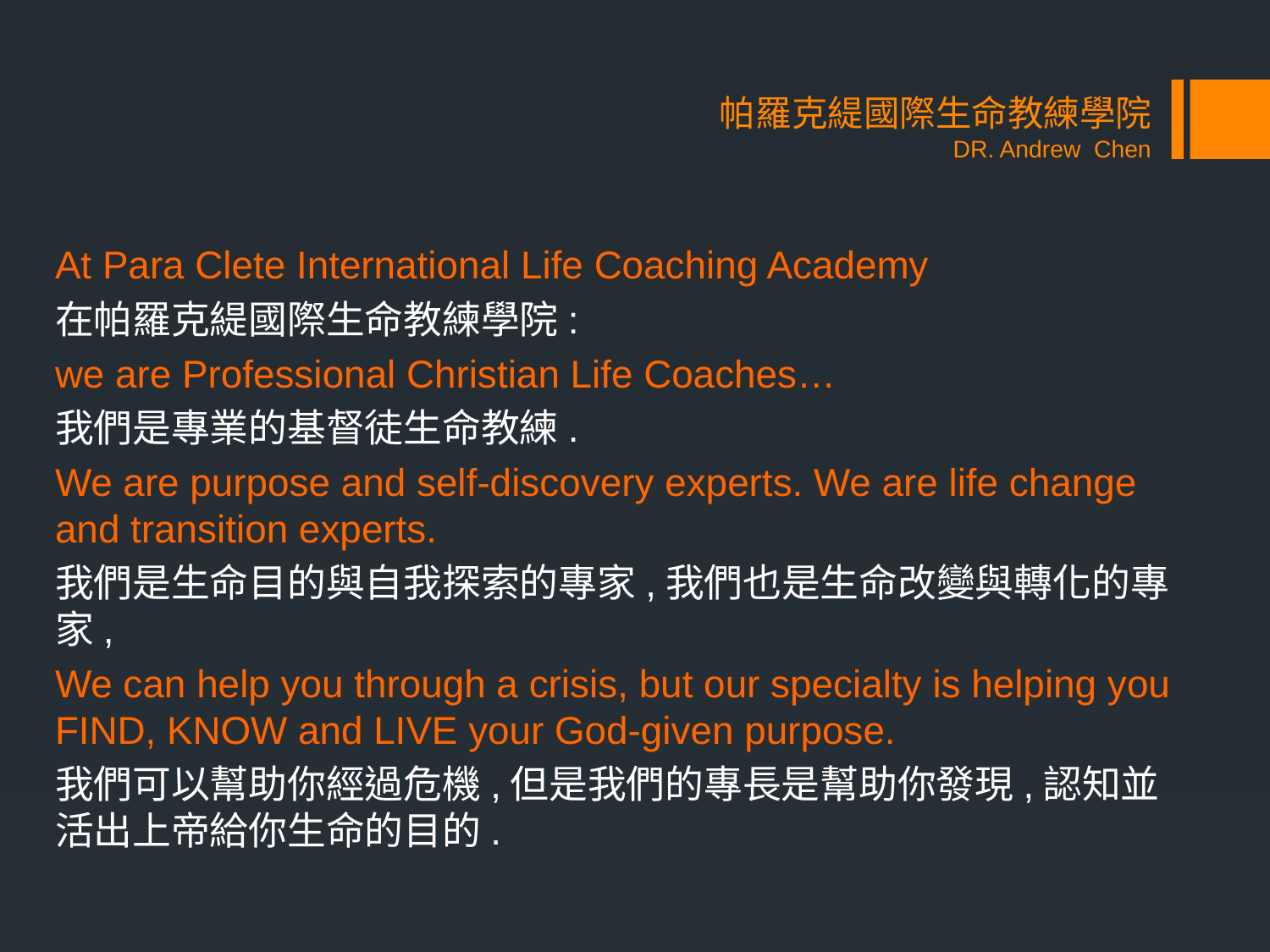

帕羅克緹國際生命教練學院
DR. Andrew  Chen

At Para Clete International Life Coaching Academy
在帕羅克緹國際生命教練學院:
we are Professional Christian Life Coaches…
我們是專業的基督徒生命教練.
We are purpose and self-discovery experts. We are life change and transition experts.
我們是生命目的與自我探索的專家,我們也是生命改變與轉化的專家,
We can help you through a crisis, but our specialty is helping you FIND, KNOW and LIVE your God-given purpose.
我們可以幫助你經過危機,但是我們的專長是幫助你發現,認知並活出上帝給你生命的目的.